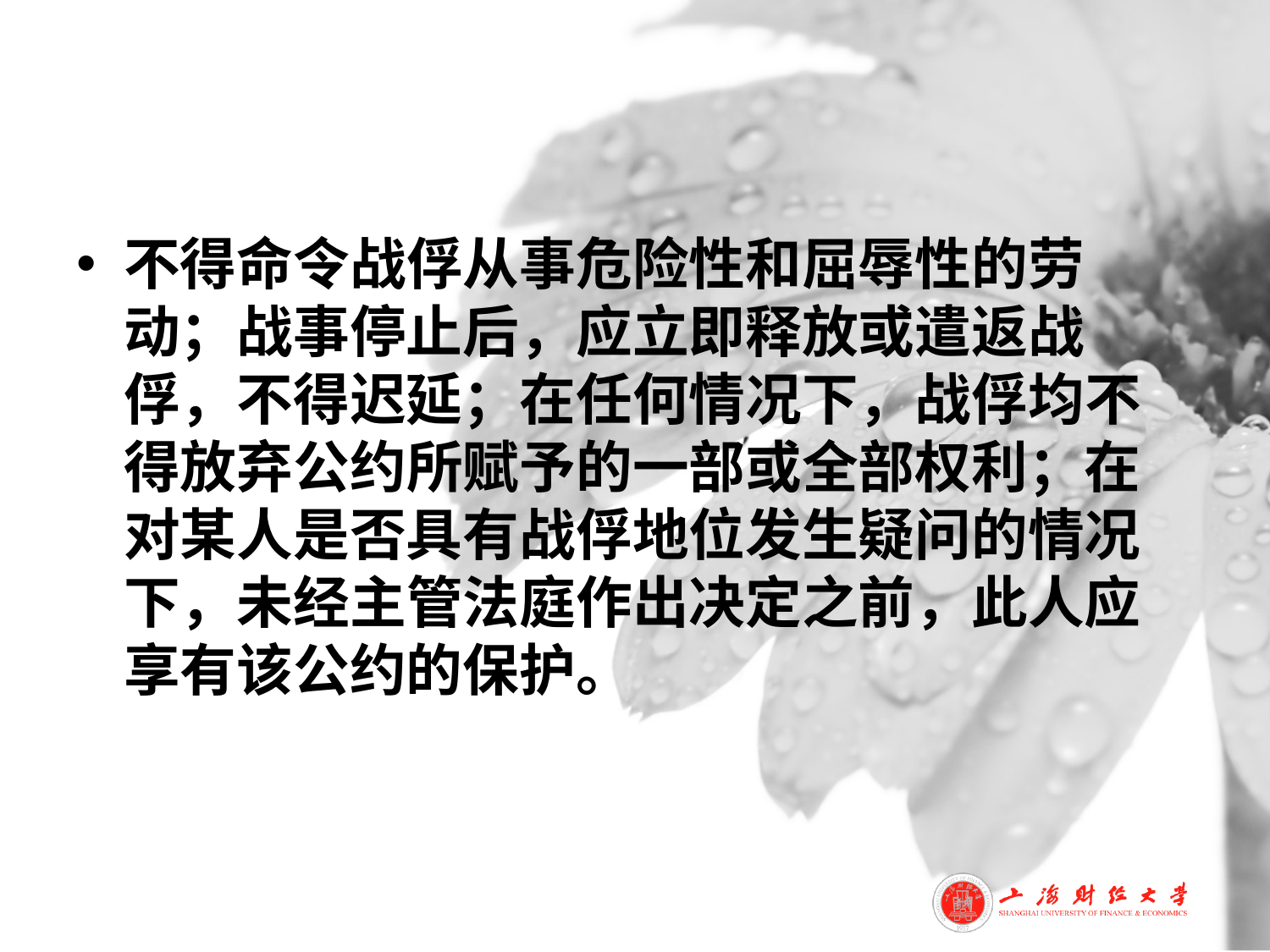

#
不得命令战俘从事危险性和屈辱性的劳动；战事停止后，应立即释放或遣返战俘，不得迟延；在任何情况下，战俘均不得放弃公约所赋予的一部或全部权利；在对某人是否具有战俘地位发生疑问的情况下，未经主管法庭作出决定之前，此人应享有该公约的保护。